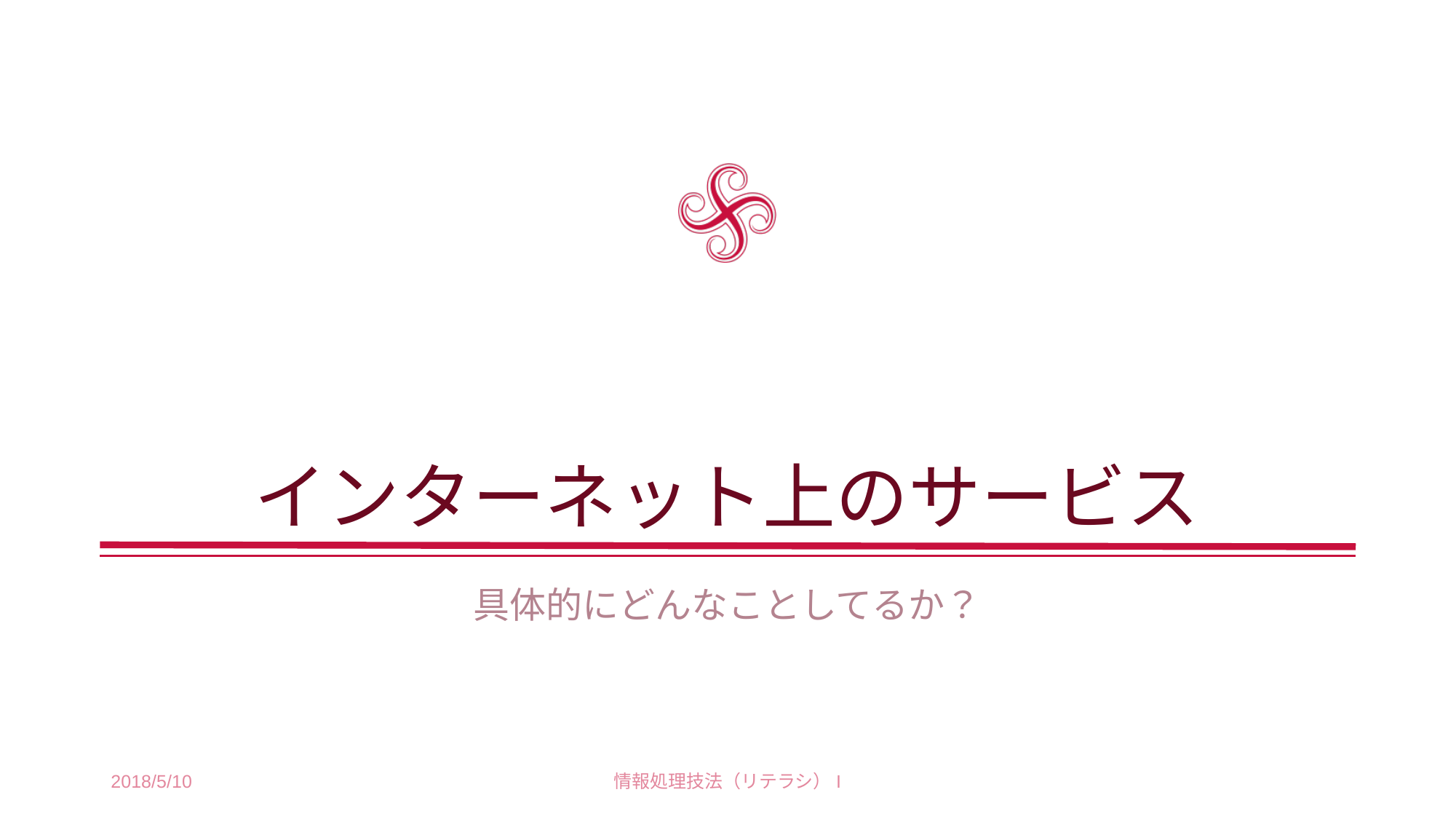

# インターネット上のサービス
具体的にどんなことしてるか？
2018/5/10
情報処理技法（リテラシ）I